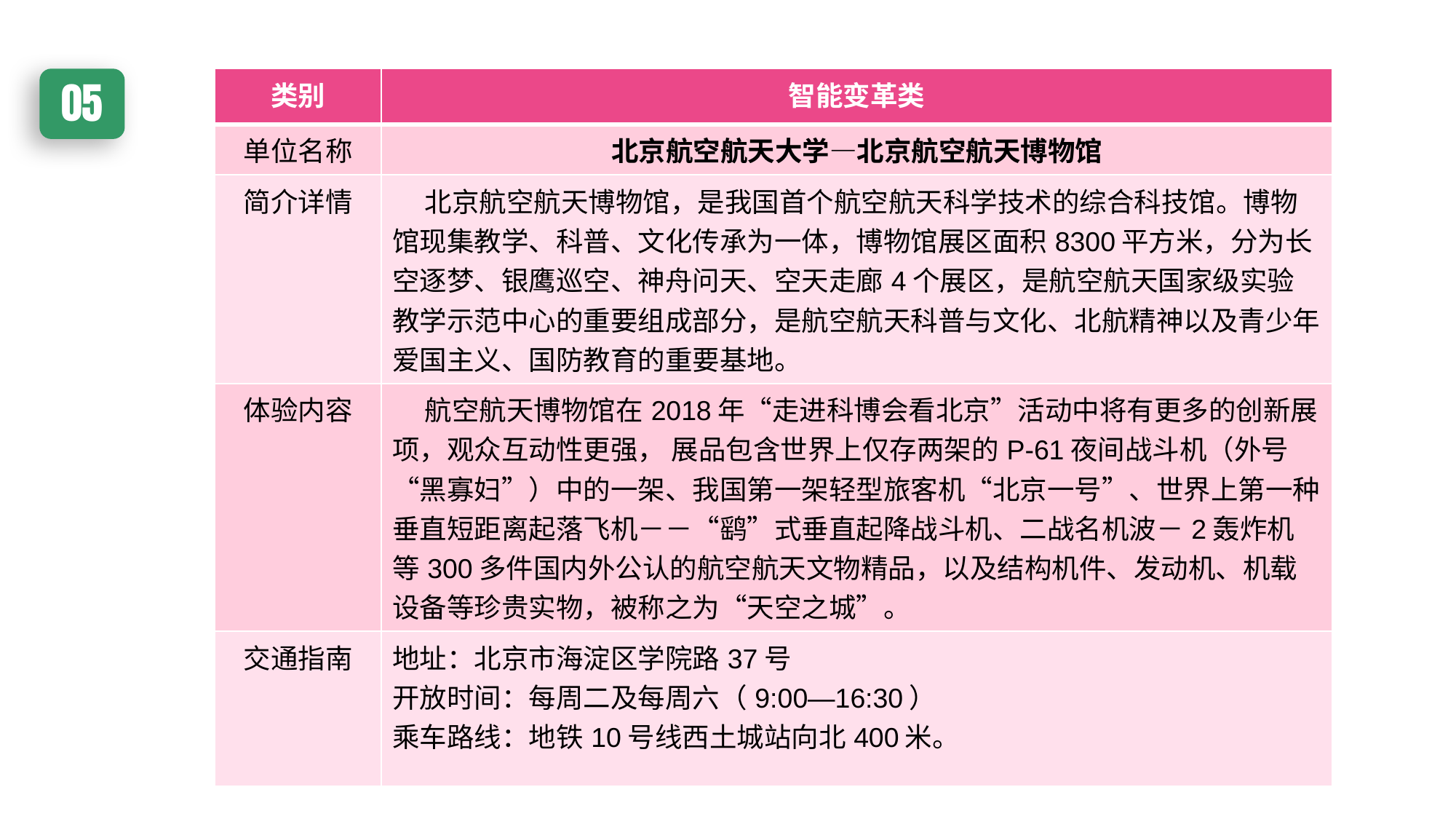

05
| 类别 | 智能变革类 |
| --- | --- |
| 单位名称 | 北京航空航天大学—北京航空航天博物馆 |
| 简介详情 | 北京航空航天博物馆，是我国首个航空航天科学技术的综合科技馆。博物馆现集教学、科普、文化传承为一体，博物馆展区面积8300平方米，分为长空逐梦、银鹰巡空、神舟问天、空天走廊4个展区，是航空航天国家级实验教学示范中心的重要组成部分，是航空航天科普与文化、北航精神以及青少年爱国主义、国防教育的重要基地。 |
| 体验内容 | 航空航天博物馆在2018年“走进科博会看北京”活动中将有更多的创新展项，观众互动性更强， 展品包含世界上仅存两架的P-61夜间战斗机（外号“黑寡妇”）中的一架、我国第一架轻型旅客机“北京一号”、世界上第一种垂直短距离起落飞机－－“鹞”式垂直起降战斗机、二战名机波－2轰炸机等300多件国内外公认的航空航天文物精品，以及结构机件、发动机、机载设备等珍贵实物，被称之为“天空之城”。 |
| 交通指南 | 地址：北京市海淀区学院路37号 开放时间：每周二及每周六（9:00—16:30） 乘车路线：地铁10号线西土城站向北400米。 |